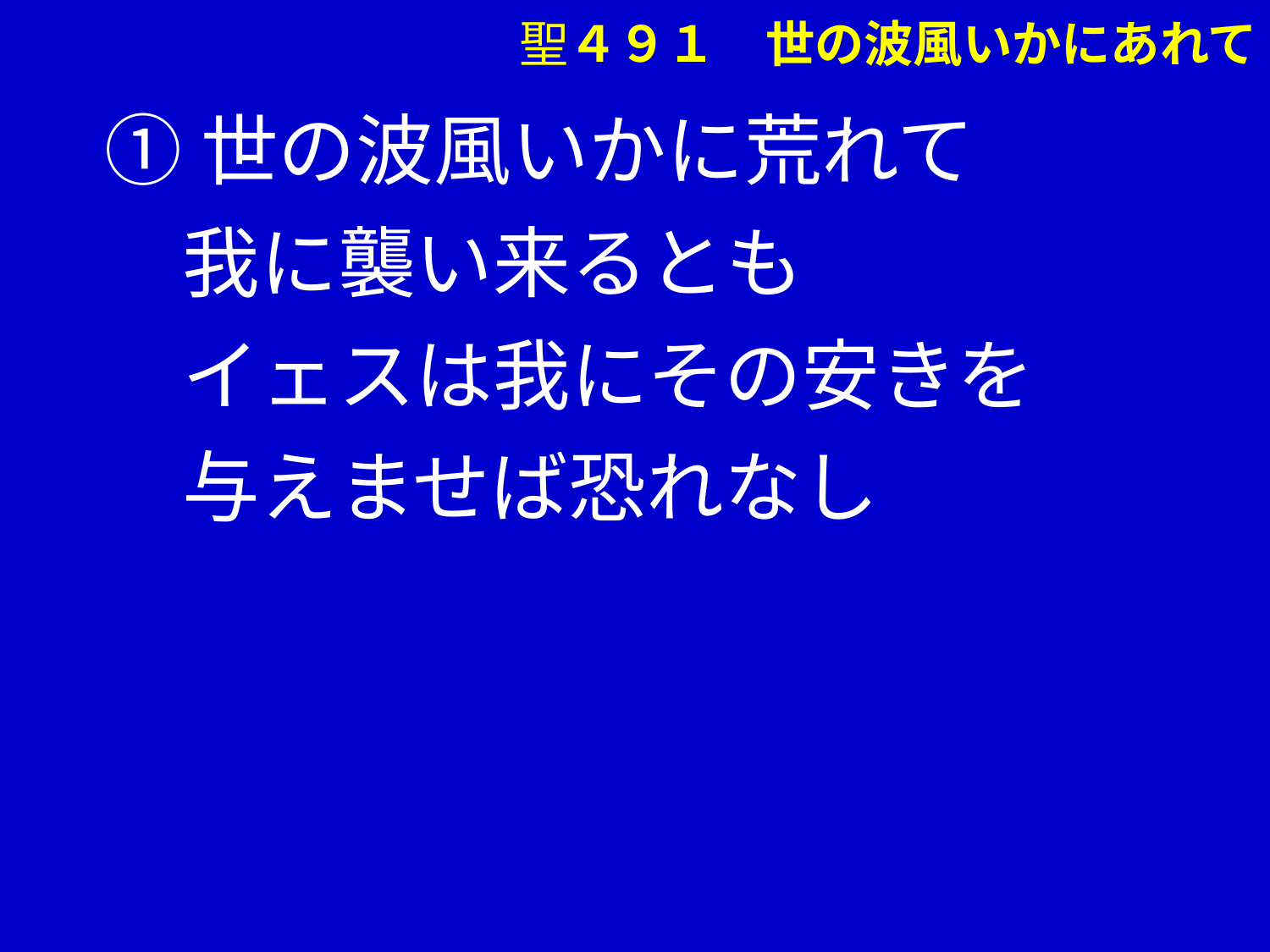

①世の波風いかに荒れて
	我に襲い来るとも
	イェスは我にその安きを
	与えませば恐れなし
聖４９１　世の波風いかにあれて